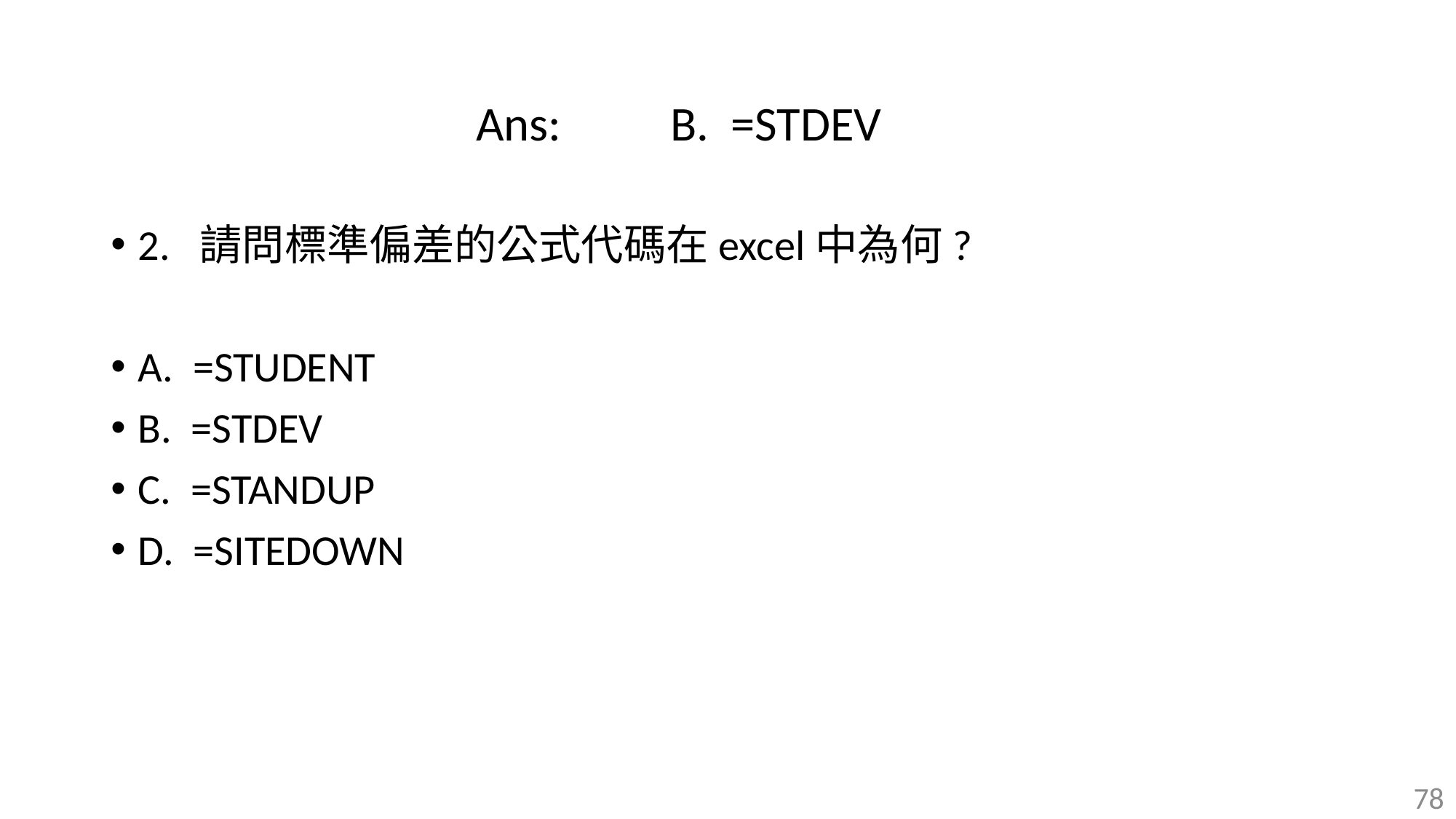

Ans:          B.  =STDEV
2.  請問標準偏差的公式代碼在excel中為何?

A.  =STUDENT
B.  =STDEV
C.  =STANDUP
D.  =SITEDOWN
78